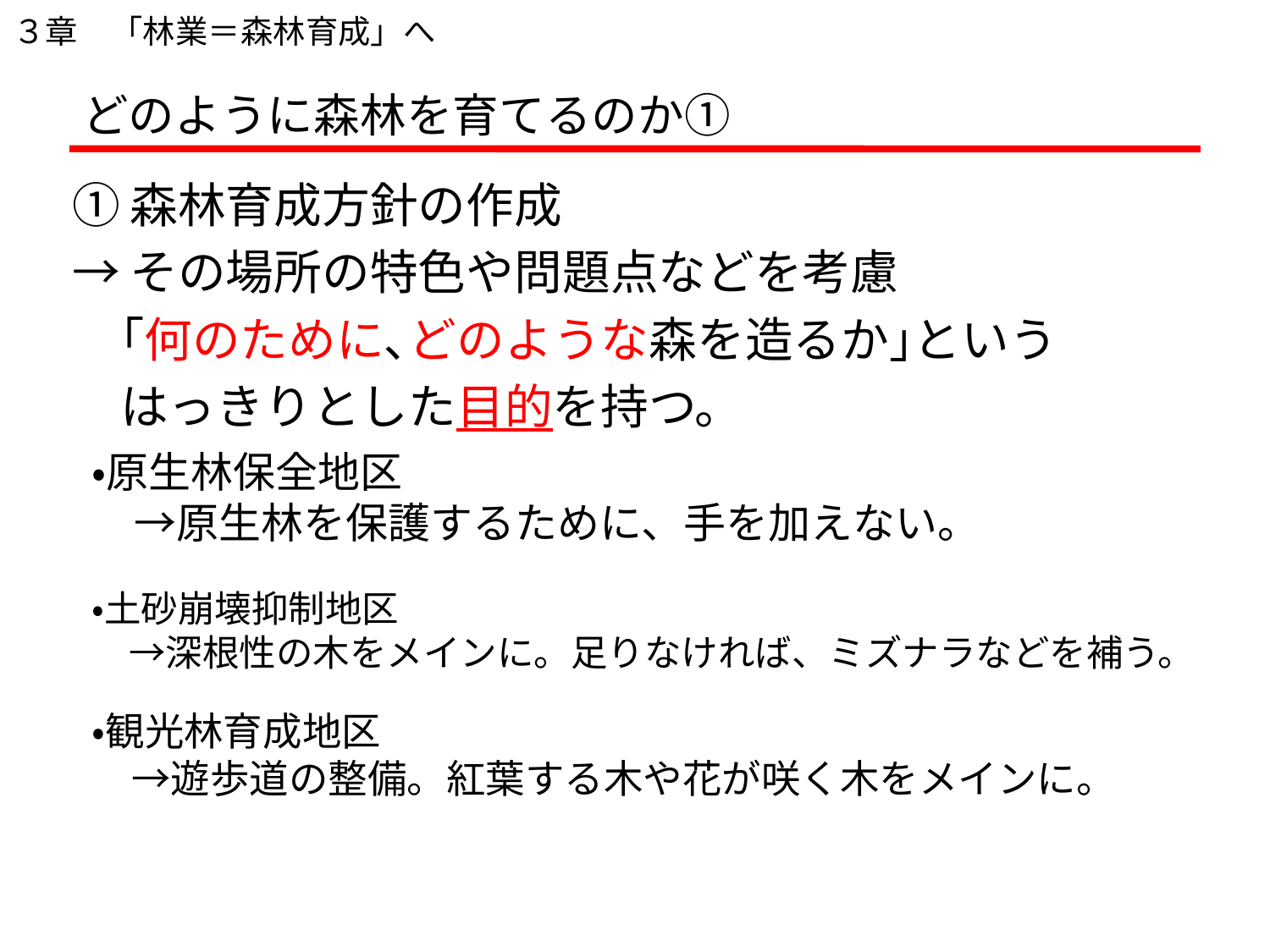

３章　「林業＝森林育成」へ
# どのように森林を育てるのか①
①森林育成方針の作成
→その場所の特色や問題点などを考慮
　｢何のために､どのような森を造るか｣という
　はっきりとした目的を持つ。
・原生林保全地区
　→原生林を保護するために、手を加えない。
・土砂崩壊抑制地区
　→深根性の木をメインに。足りなければ、ミズナラなどを補う。
・観光林育成地区
　→遊歩道の整備。紅葉する木や花が咲く木をメインに。